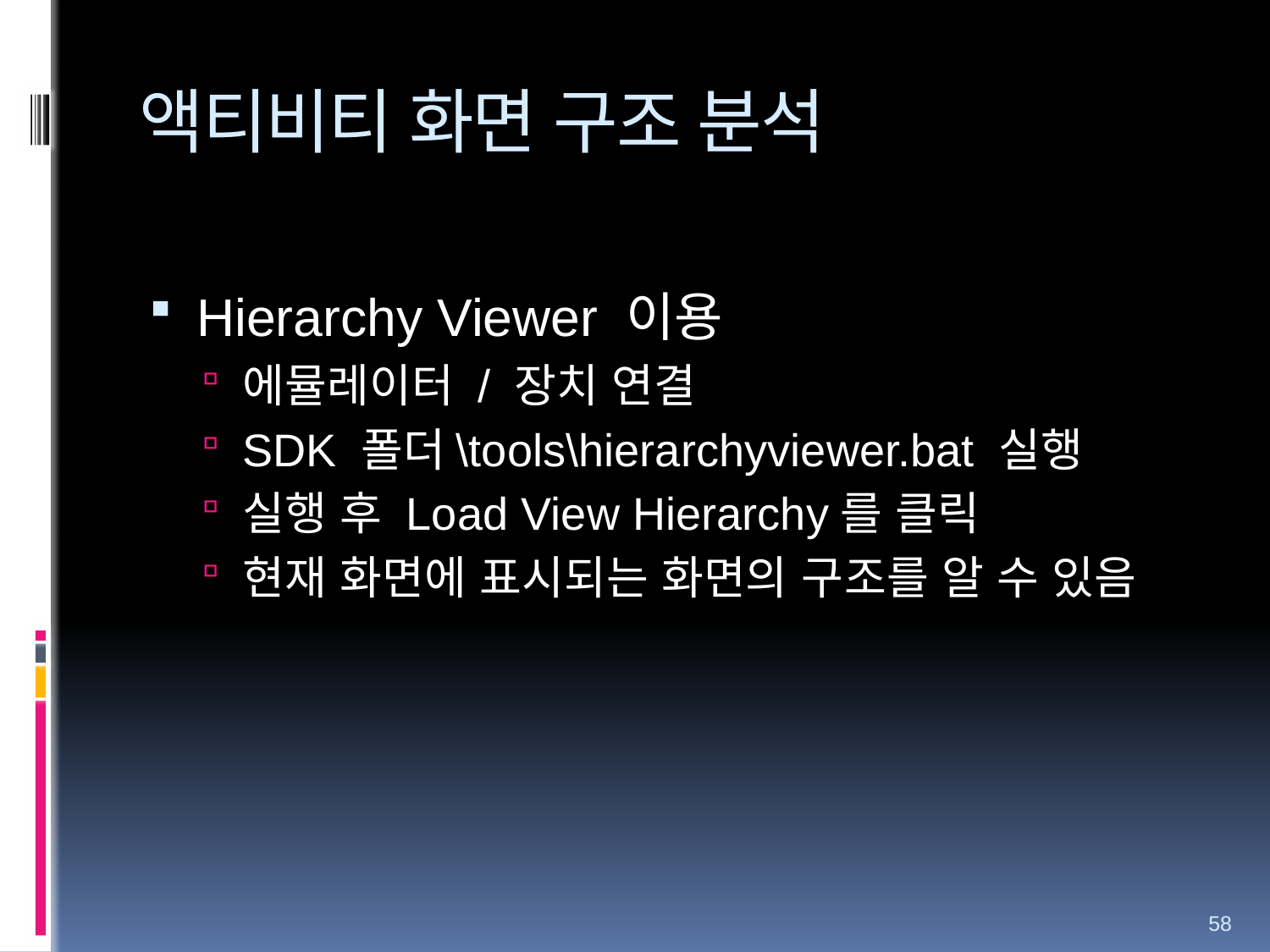

# 액티비티 화면 구조 분석
Hierarchy Viewer 이용
에뮬레이터 / 장치 연결
SDK 폴더\tools\hierarchyviewer.bat 실행
실행 후 Load View Hierarchy를 클릭
현재 화면에 표시되는 화면의 구조를 알 수 있음
58